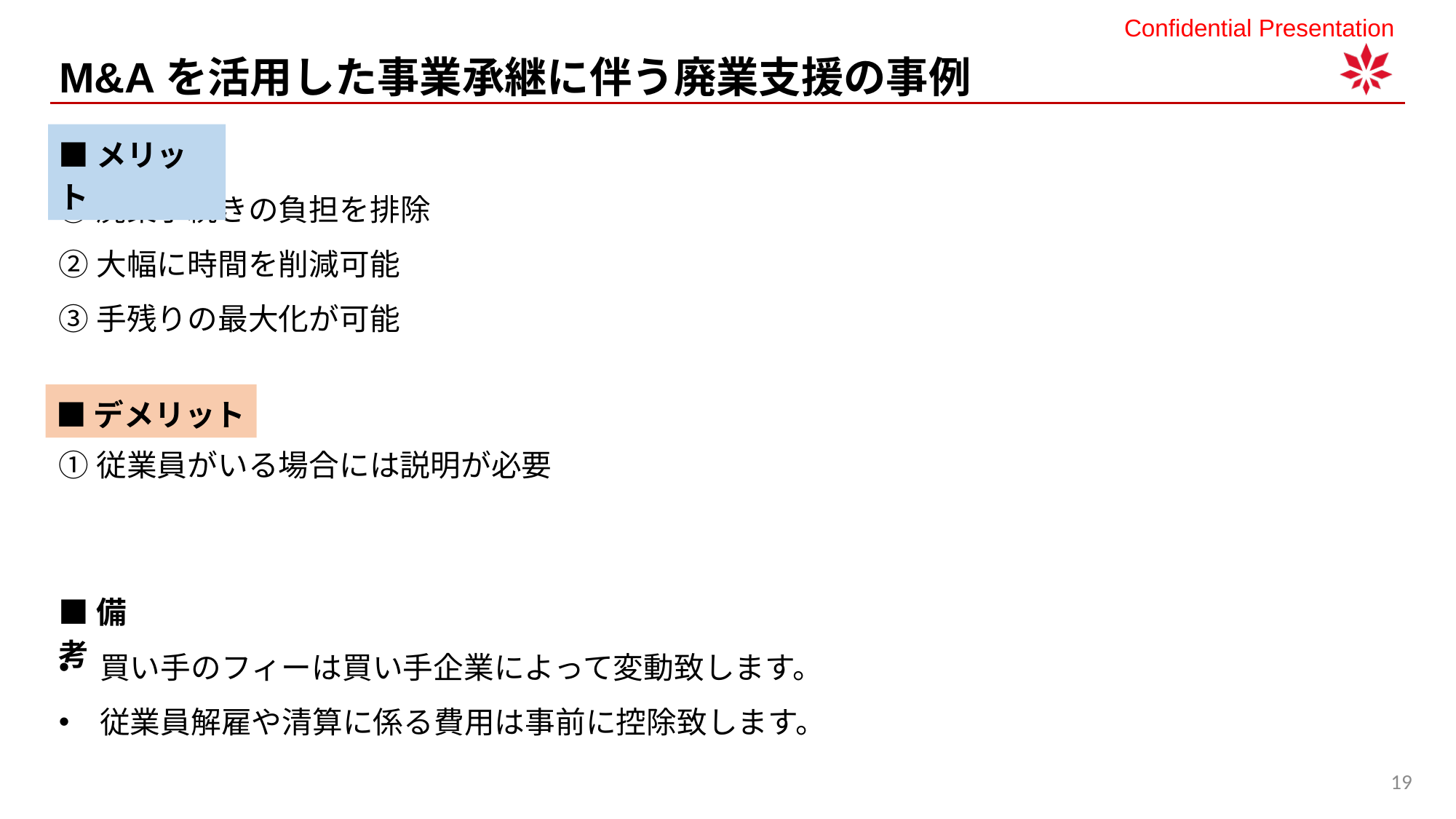

M&Aを活用した事業承継に伴う廃業支援の事例
■メリット
①廃業手続きの負担を排除
②大幅に時間を削減可能
③手残りの最大化が可能
■デメリット
①従業員がいる場合には説明が必要
■備考
買い手のフィーは買い手企業によって変動致します。
従業員解雇や清算に係る費用は事前に控除致します。
19